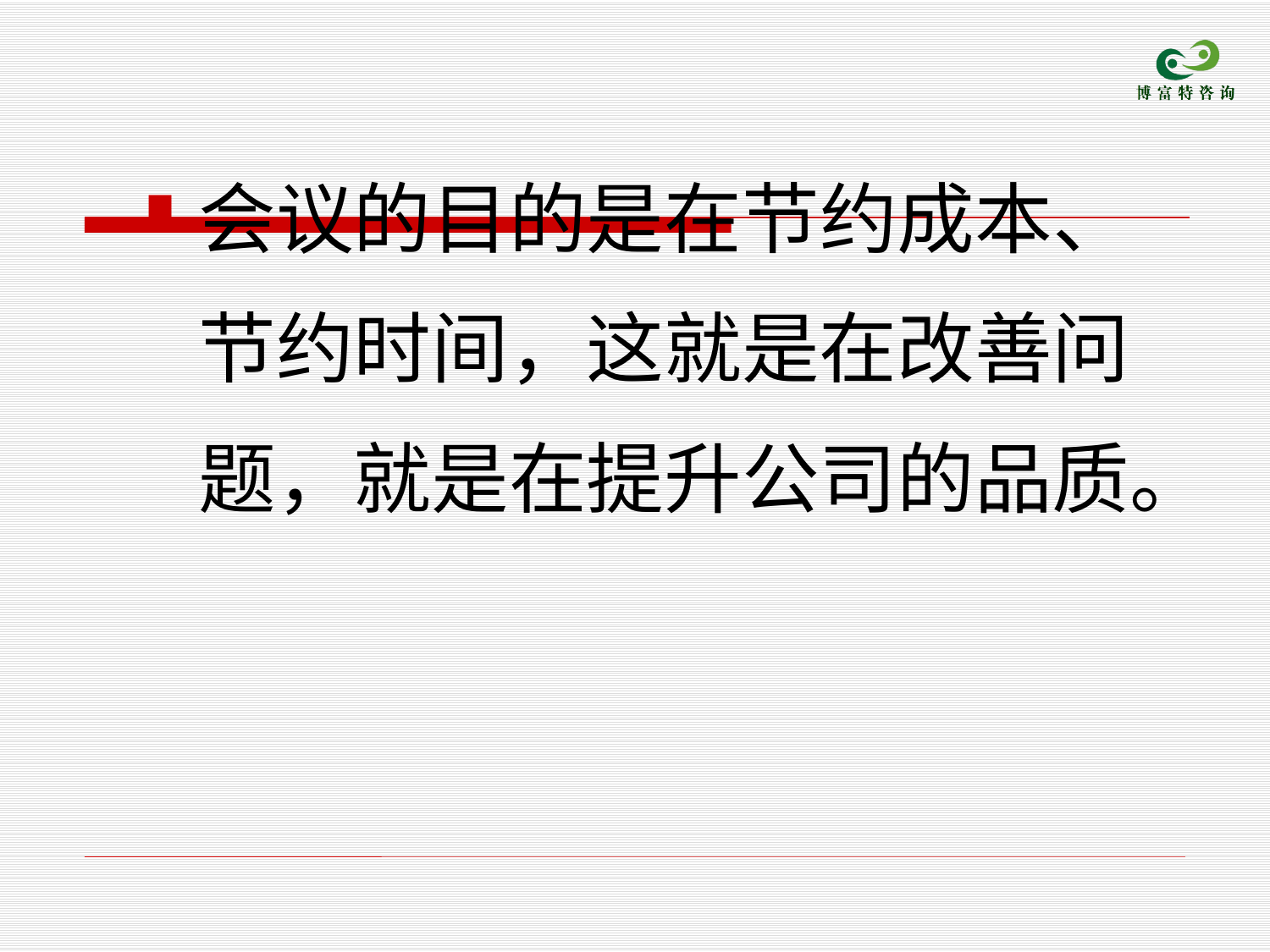

会议的目的是在节约成本、节约时间，这就是在改善问题，就是在提升公司的品质。
752